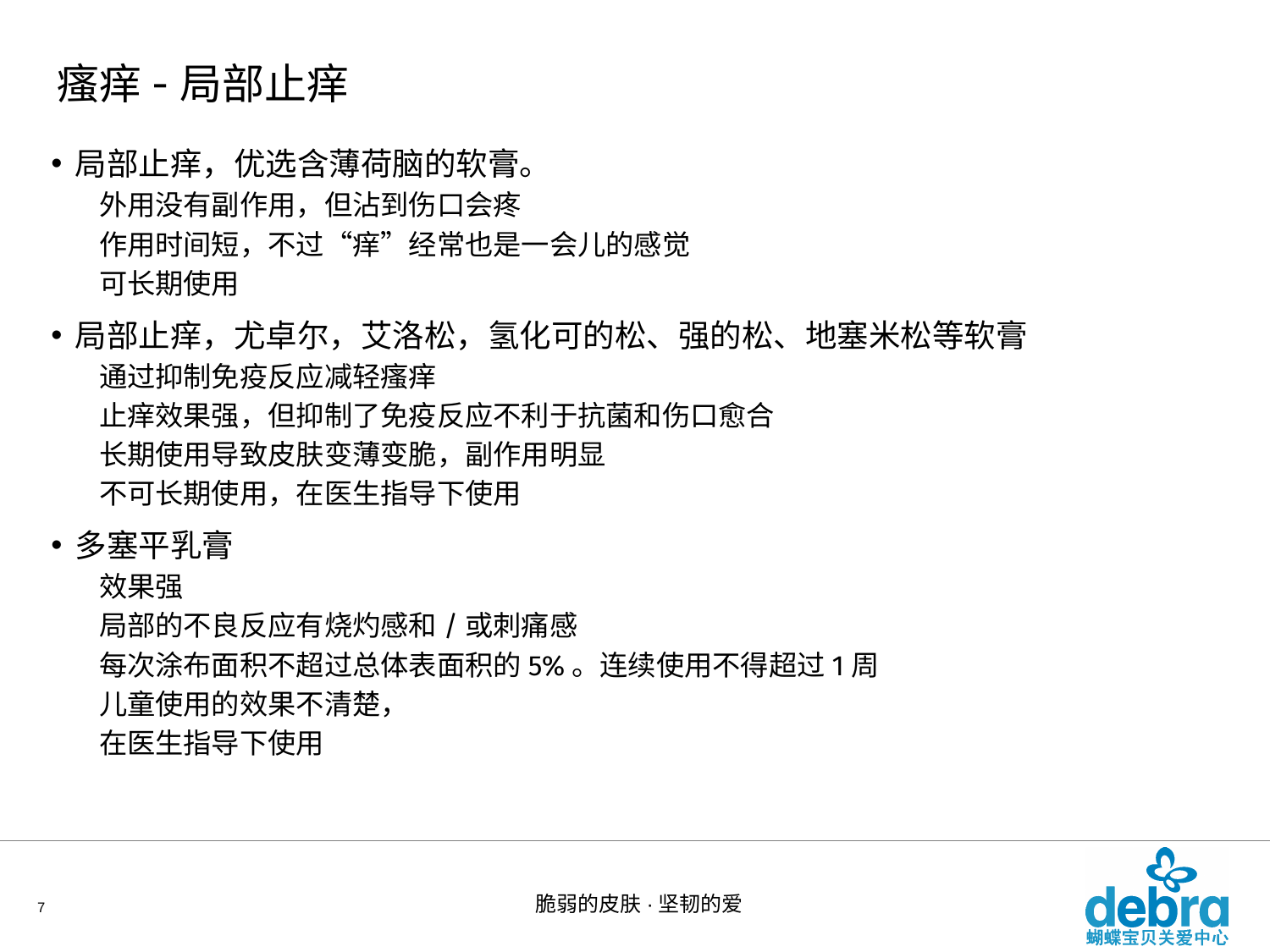

# 瘙痒-局部止痒
局部止痒，优选含薄荷脑的软膏。
外用没有副作用，但沾到伤口会疼
作用时间短，不过“痒”经常也是一会儿的感觉
可长期使用
局部止痒，尤卓尔，艾洛松，氢化可的松、强的松、地塞米松等软膏
通过抑制免疫反应减轻瘙痒
止痒效果强，但抑制了免疫反应不利于抗菌和伤口愈合
长期使用导致皮肤变薄变脆，副作用明显
不可长期使用，在医生指导下使用
多塞平乳膏
效果强
局部的不良反应有烧灼感和/或刺痛感
每次涂布面积不超过总体表面积的5%。连续使用不得超过1周
儿童使用的效果不清楚，
在医生指导下使用